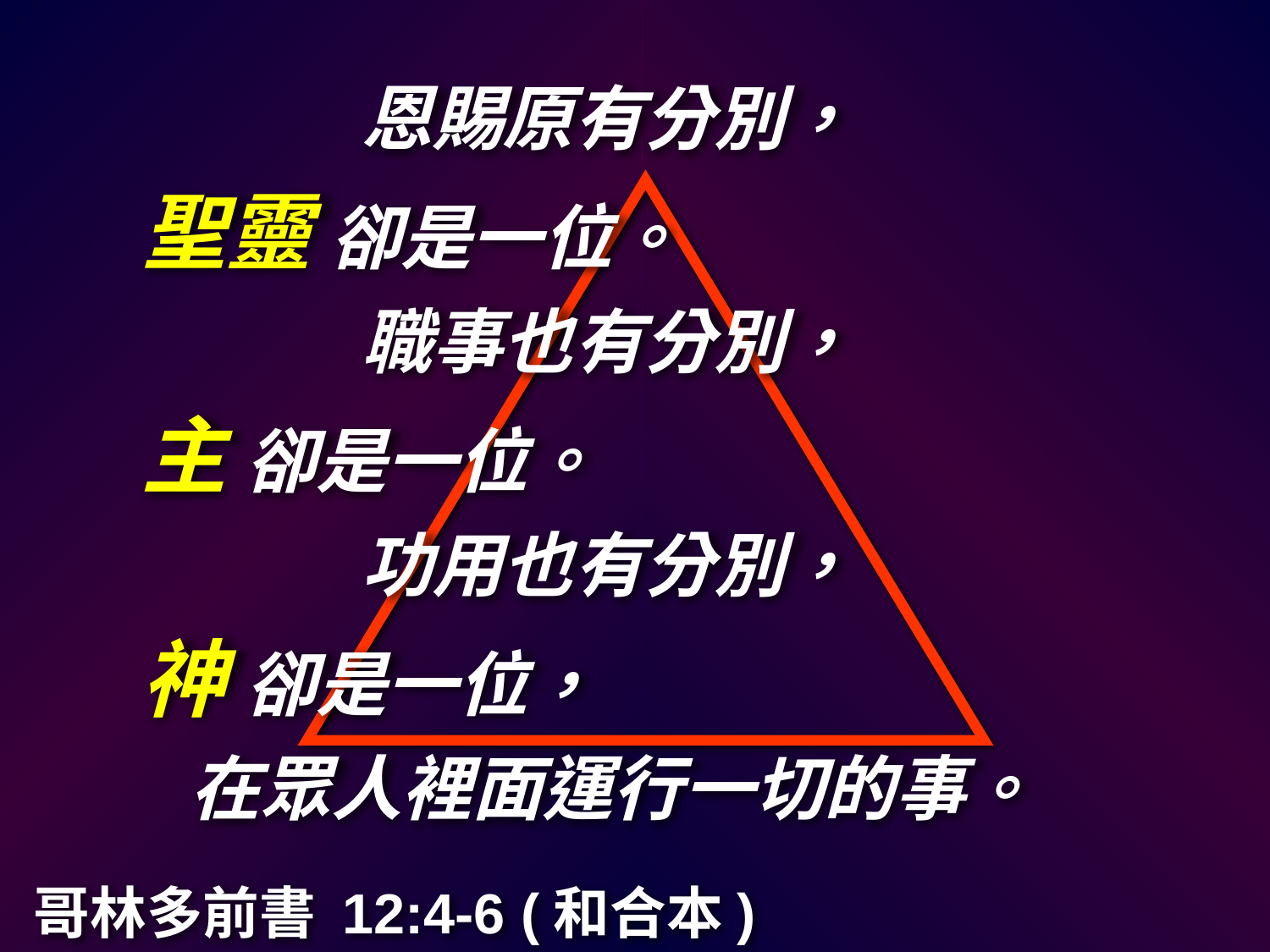

恩賜原有分別，
       聖靈 卻是一位。
職事也有分別，
       主 卻是一位。
功用也有分別，
       神 卻是一位，
          在眾人裡面運行一切的事。

哥林多前書 12:4-6 (和合本)